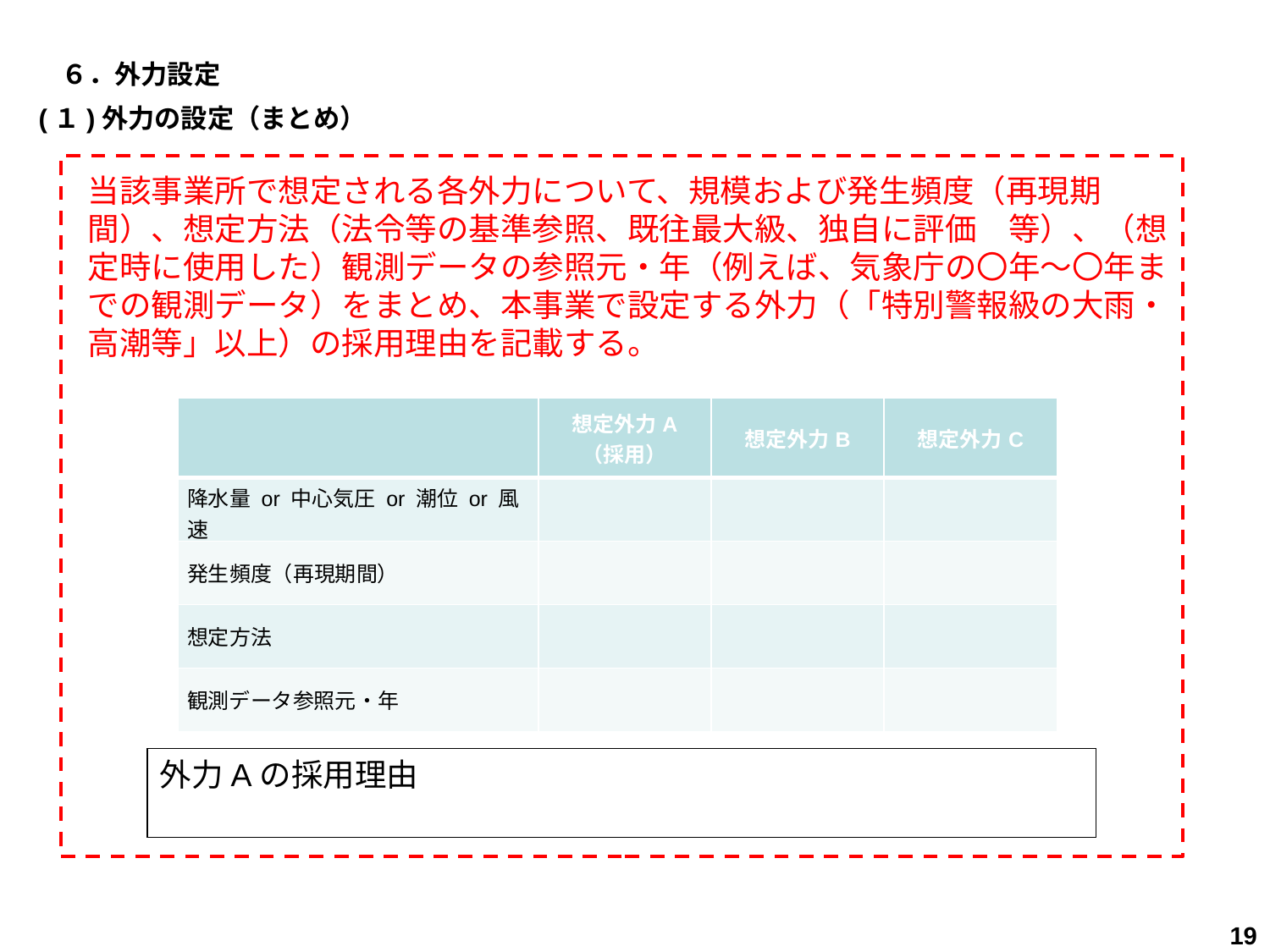

６．外力設定
(１)外力の設定（まとめ）

当該事業所で想定される各外力について、規模および発生頻度（再現期間）、想定方法（法令等の基準参照、既往最大級、独自に評価　等）、（想定時に使用した）観測データの参照元・年（例えば、気象庁の〇年～〇年までの観測データ）をまとめ、本事業で設定する外力（「特別警報級の大雨・高潮等」以上）の採用理由を記載する。
|  | 想定外力A （採用） | 想定外力B | 想定外力C |
| --- | --- | --- | --- |
| 降水量 or 中心気圧 or 潮位 or 風速 |  |  |  |
| 発生頻度（再現期間） |  |  |  |
| 想定方法 |  |  |  |
| 観測データ参照元・年 |  |  |  |
外力Aの採用理由

19